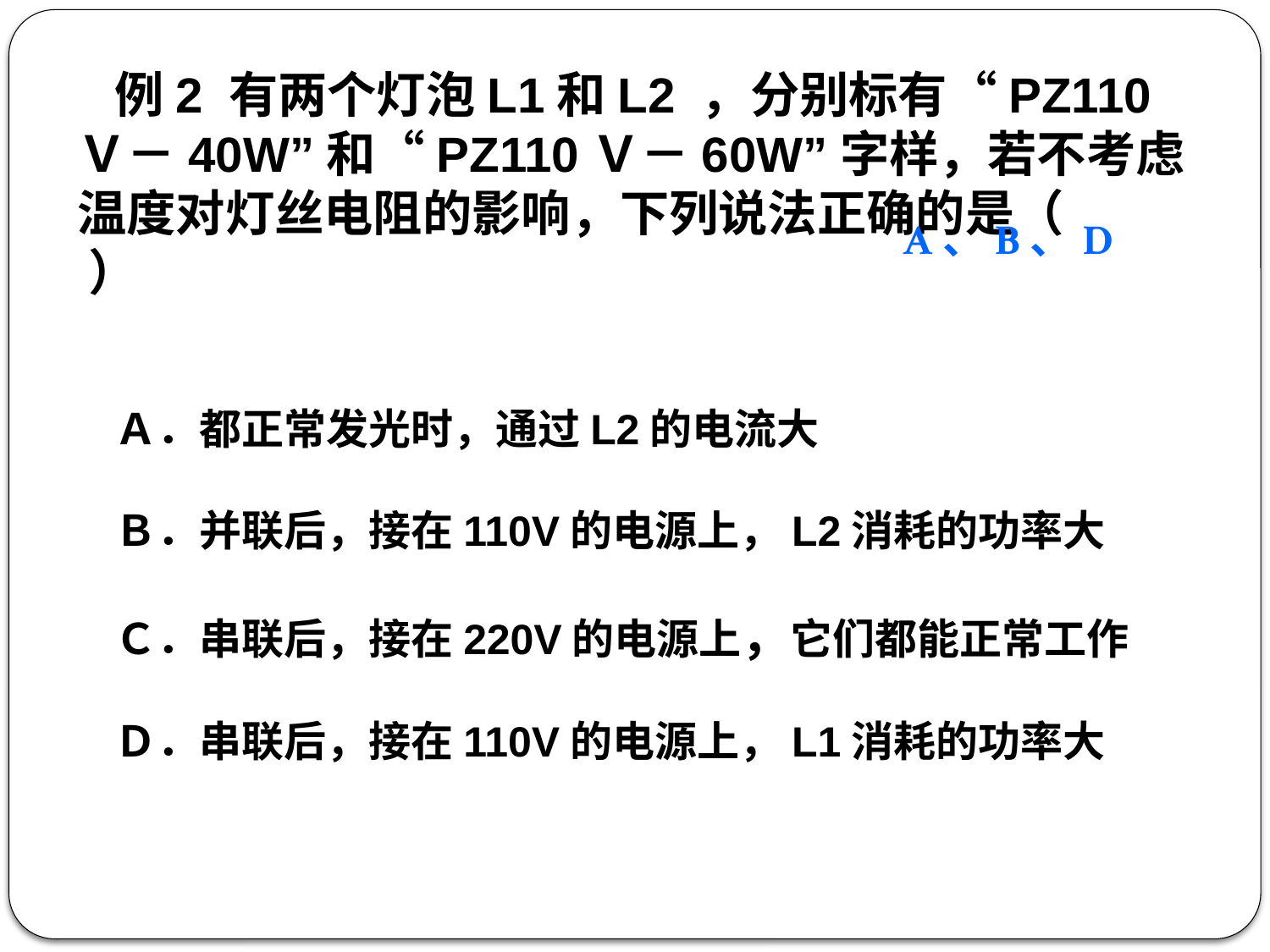

例2 有两个灯泡L1和L2 ，分别标有“PZ110Ｖ－40W”和“PZ110Ｖ－60W”字样，若不考虑温度对灯丝电阻的影响，下列说法正确的是（            ）

Ａ．都正常发光时，通过L2的电流大

Ｂ．并联后，接在110V的电源上，L2消耗的功率大

Ｃ．串联后，接在220V的电源上，它们都能正常工作

Ｄ．串联后，接在110V的电源上，L1消耗的功率大
A、B、D